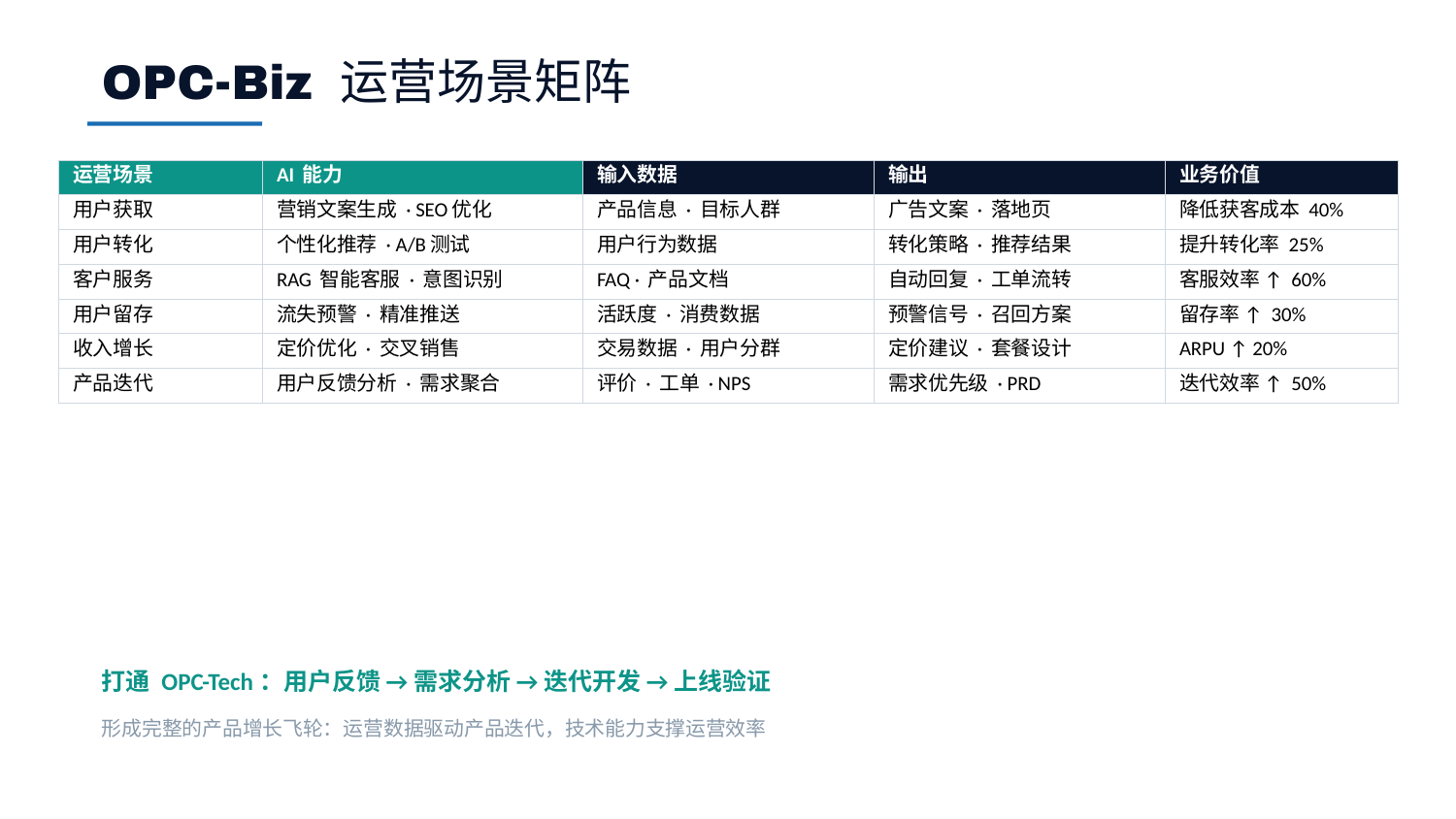

OPC-Biz 运营场景矩阵

| 运营场景 | AI 能力 | 输入数据 | 输出 | 业务价值 |
| --- | --- | --- | --- | --- |
| 用户获取 | 营销文案生成 · SEO优化 | 产品信息 · 目标人群 | 广告文案 · 落地页 | 降低获客成本 40% |
| 用户转化 | 个性化推荐 · A/B测试 | 用户行为数据 | 转化策略 · 推荐结果 | 提升转化率 25% |
| 客户服务 | RAG 智能客服 · 意图识别 | FAQ · 产品文档 | 自动回复 · 工单流转 | 客服效率 ↑ 60% |
| 用户留存 | 流失预警 · 精准推送 | 活跃度 · 消费数据 | 预警信号 · 召回方案 | 留存率 ↑ 30% |
| 收入增长 | 定价优化 · 交叉销售 | 交易数据 · 用户分群 | 定价建议 · 套餐设计 | ARPU ↑ 20% |
| 产品迭代 | 用户反馈分析 · 需求聚合 | 评价 · 工单 · NPS | 需求优先级 · PRD | 迭代效率 ↑ 50% |
打通 OPC-Tech：用户反馈 → 需求分析 → 迭代开发 → 上线验证
形成完整的产品增长飞轮：运营数据驱动产品迭代，技术能力支撑运营效率